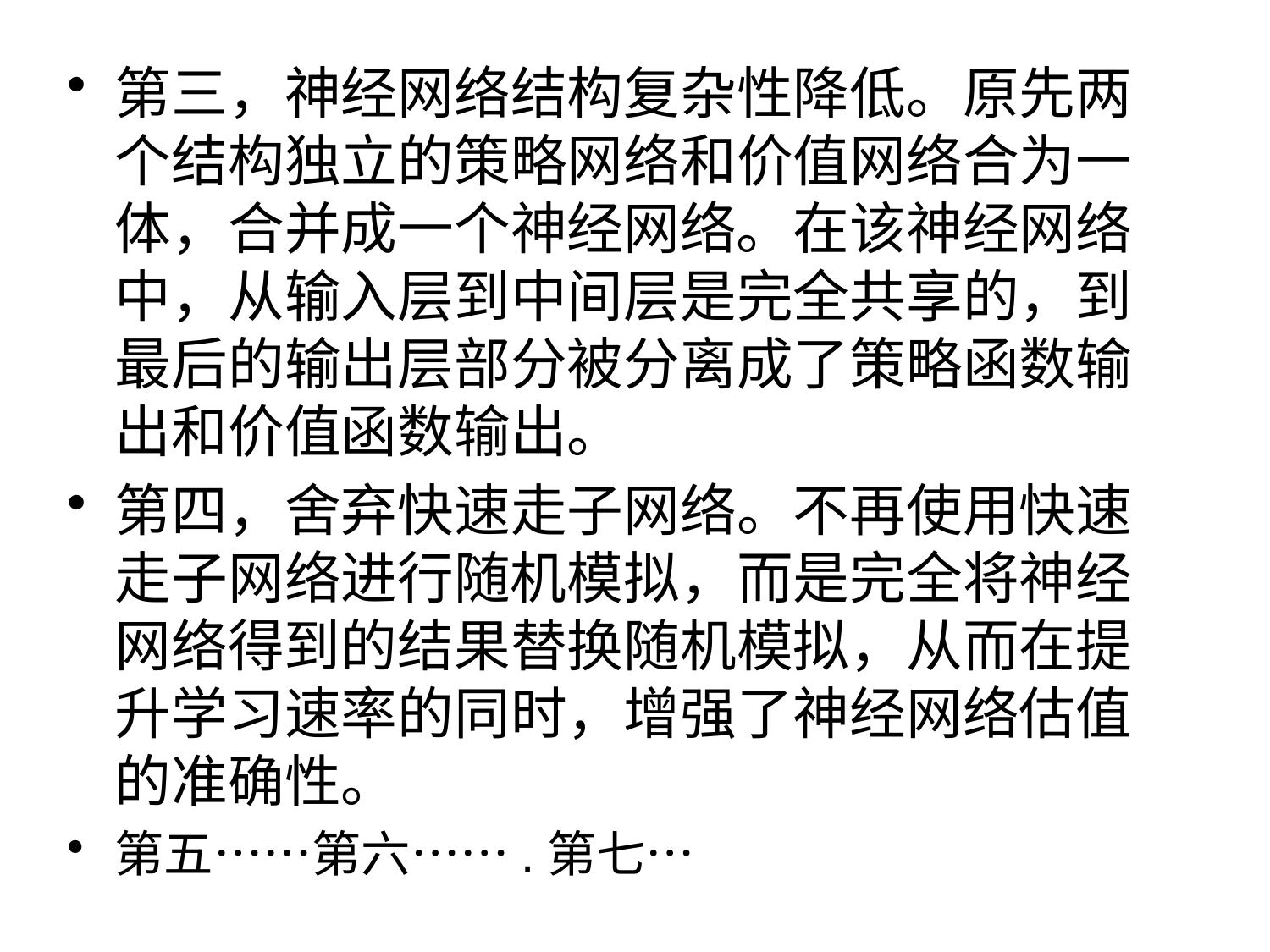

#
第三，神经网络结构复杂性降低。原先两个结构独立的策略网络和价值网络合为一体，合并成一个神经网络。在该神经网络中，从输入层到中间层是完全共享的，到最后的输出层部分被分离成了策略函数输出和价值函数输出。
第四，舍弃快速走子网络。不再使用快速走子网络进行随机模拟，而是完全将神经网络得到的结果替换随机模拟，从而在提升学习速率的同时，增强了神经网络估值的准确性。
第五……第六…….第七…